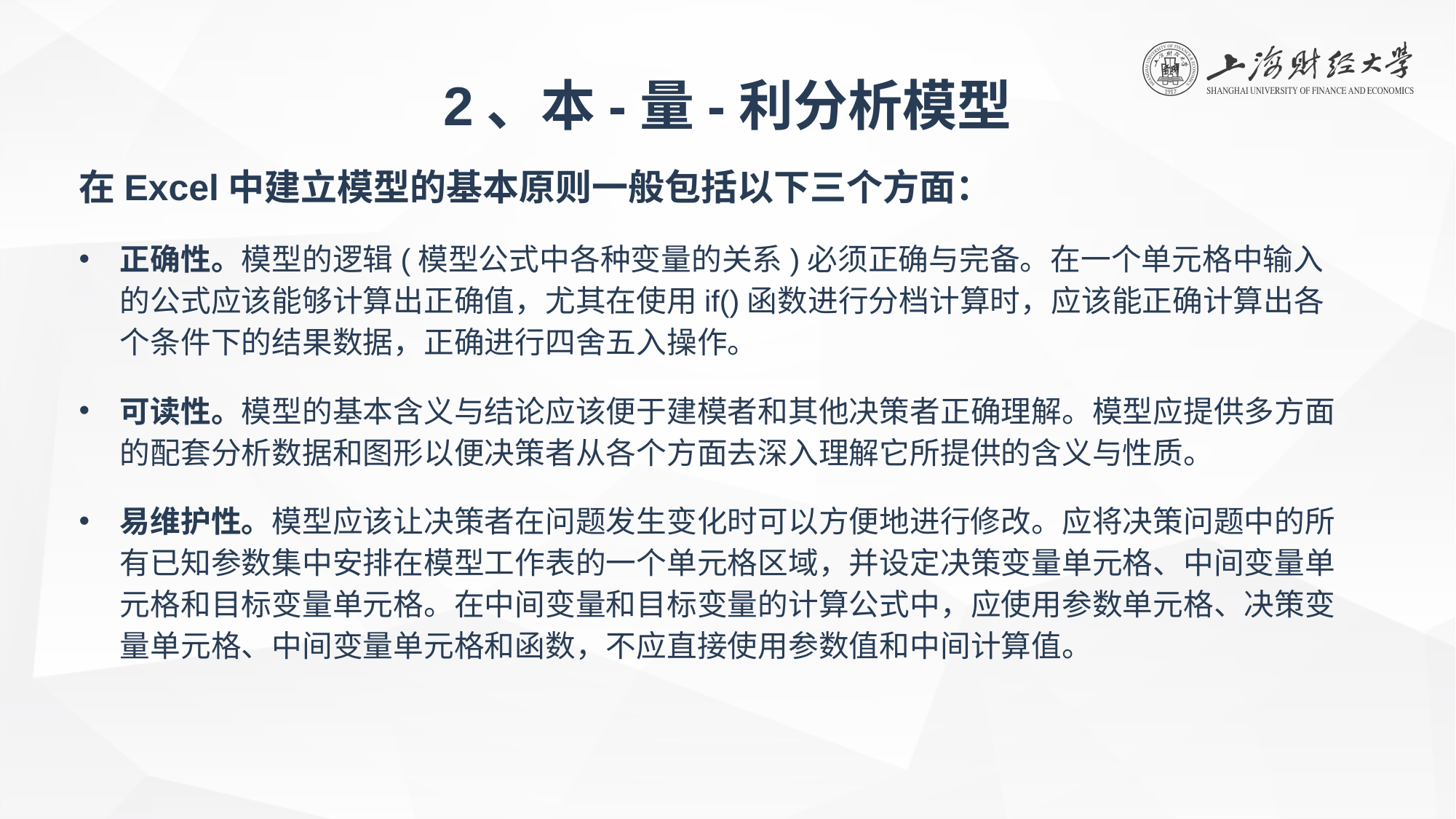

2、本-量-利分析模型
在Excel中建立模型的基本原则一般包括以下三个方面：
正确性。模型的逻辑(模型公式中各种变量的关系)必须正确与完备。在一个单元格中输入的公式应该能够计算出正确值，尤其在使用if()函数进行分档计算时，应该能正确计算出各个条件下的结果数据，正确进行四舍五入操作。
可读性。模型的基本含义与结论应该便于建模者和其他决策者正确理解。模型应提供多方面的配套分析数据和图形以便决策者从各个方面去深入理解它所提供的含义与性质。
易维护性。模型应该让决策者在问题发生变化时可以方便地进行修改。应将决策问题中的所有已知参数集中安排在模型工作表的一个单元格区域，并设定决策变量单元格、中间变量单元格和目标变量单元格。在中间变量和目标变量的计算公式中，应使用参数单元格、决策变量单元格、中间变量单元格和函数，不应直接使用参数值和中间计算值。